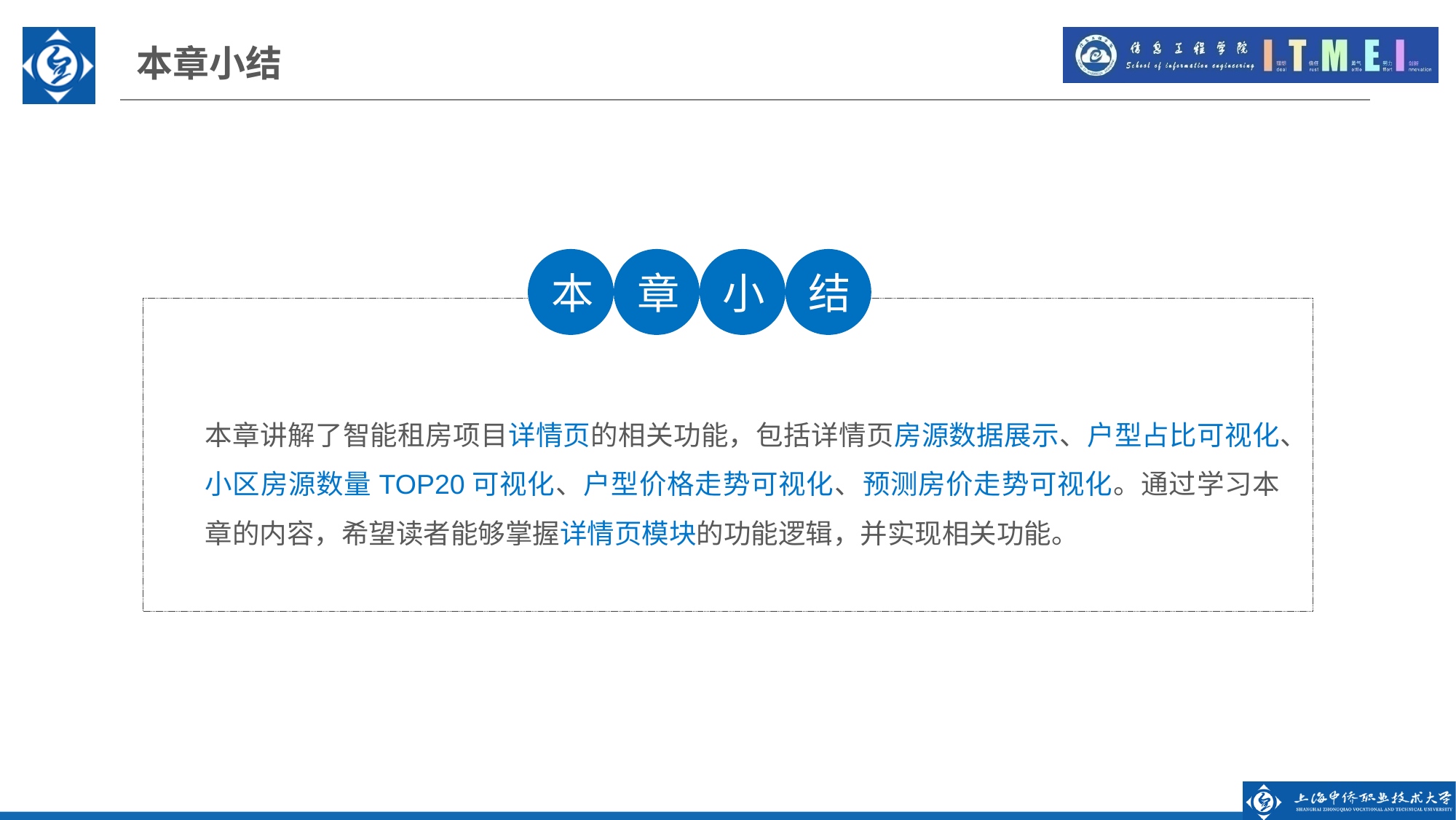

本章小结
本
章
小
结

本章讲解了智能租房项目详情页的相关功能，包括详情页房源数据展示、户型占比可视化、小区房源数量TOP20可视化、户型价格走势可视化、预测房价走势可视化。通过学习本章的内容，希望读者能够掌握详情页模块的功能逻辑，并实现相关功能。